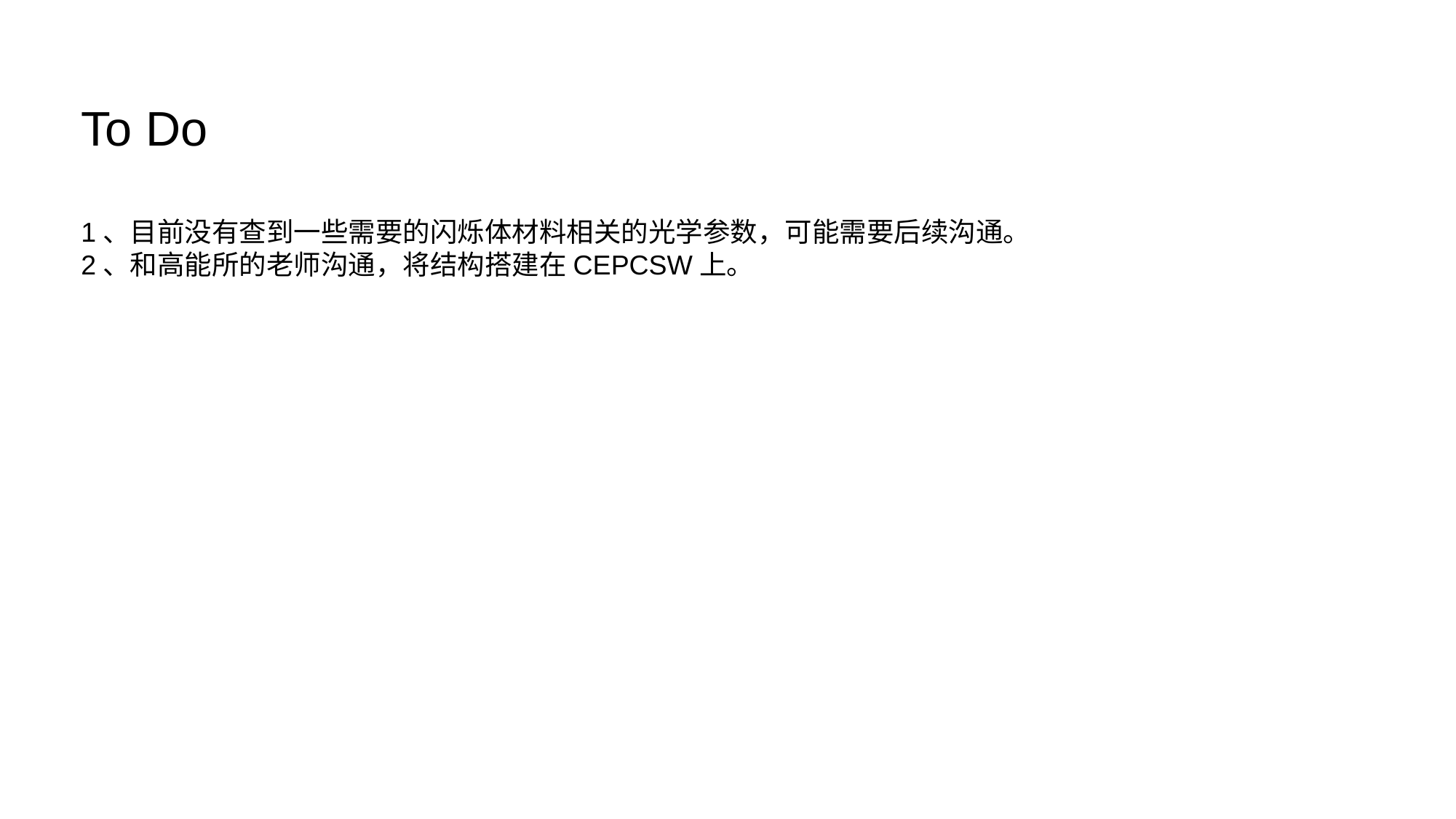

To Do
1、目前没有查到一些需要的闪烁体材料相关的光学参数，可能需要后续沟通。
2、和高能所的老师沟通，将结构搭建在CEPCSW上。